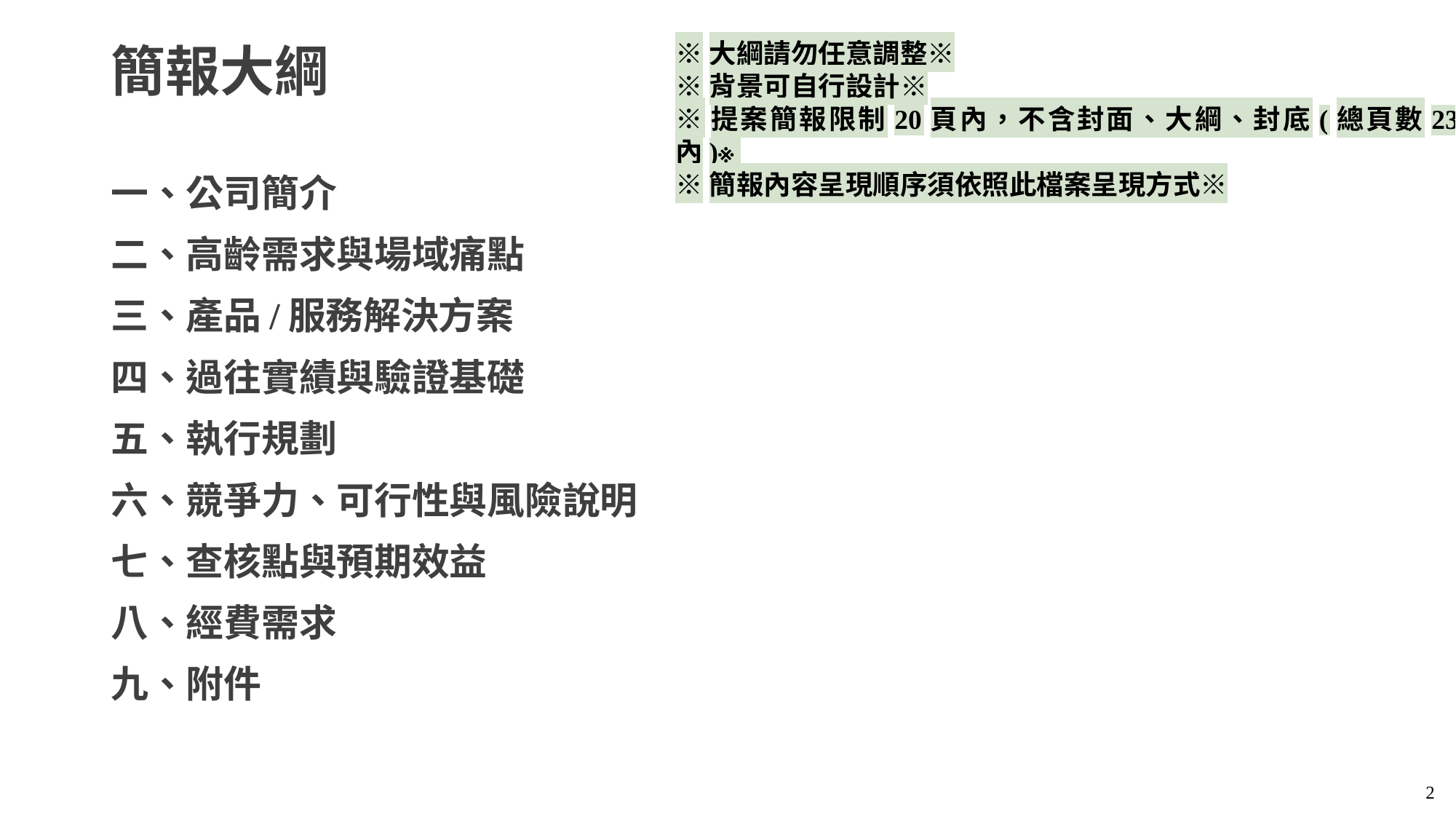

※大綱請勿任意調整※
※背景可自行設計※
※提案簡報限制20頁內，不含封面、大綱、封底(總頁數23頁內)※
※簡報內容呈現順序須依照此檔案呈現方式※
# 簡報大綱
一、公司簡介
二、高齡需求與場域痛點
三、產品/服務解決方案
四、過往實績與驗證基礎
五、執行規劃
六、競爭力、可行性與風險說明
七、查核點與預期效益
八、經費需求
九、附件
2